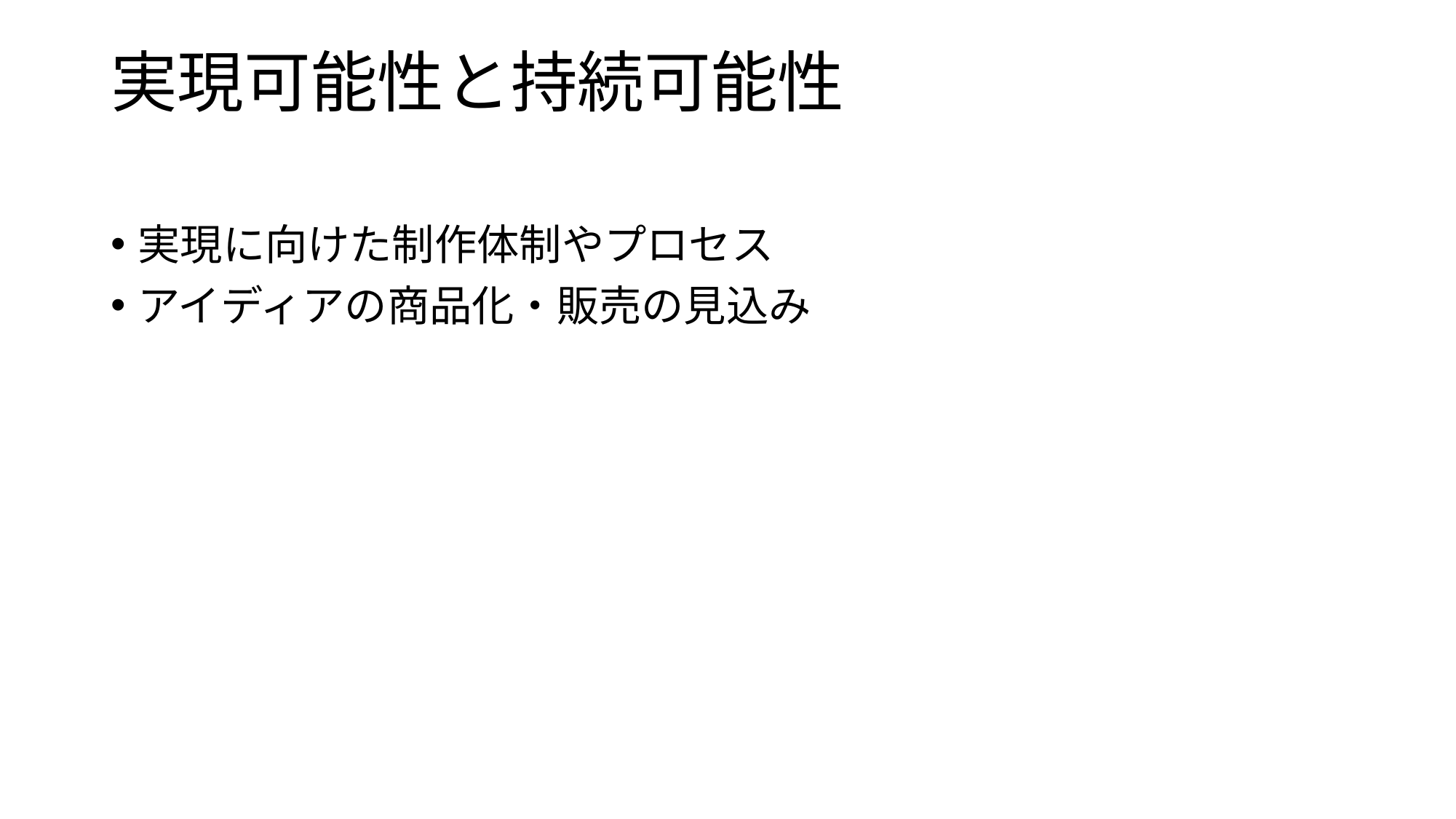

実現可能性と持続可能性
実現に向けた制作体制やプロセス
アイディアの商品化・販売の見込み